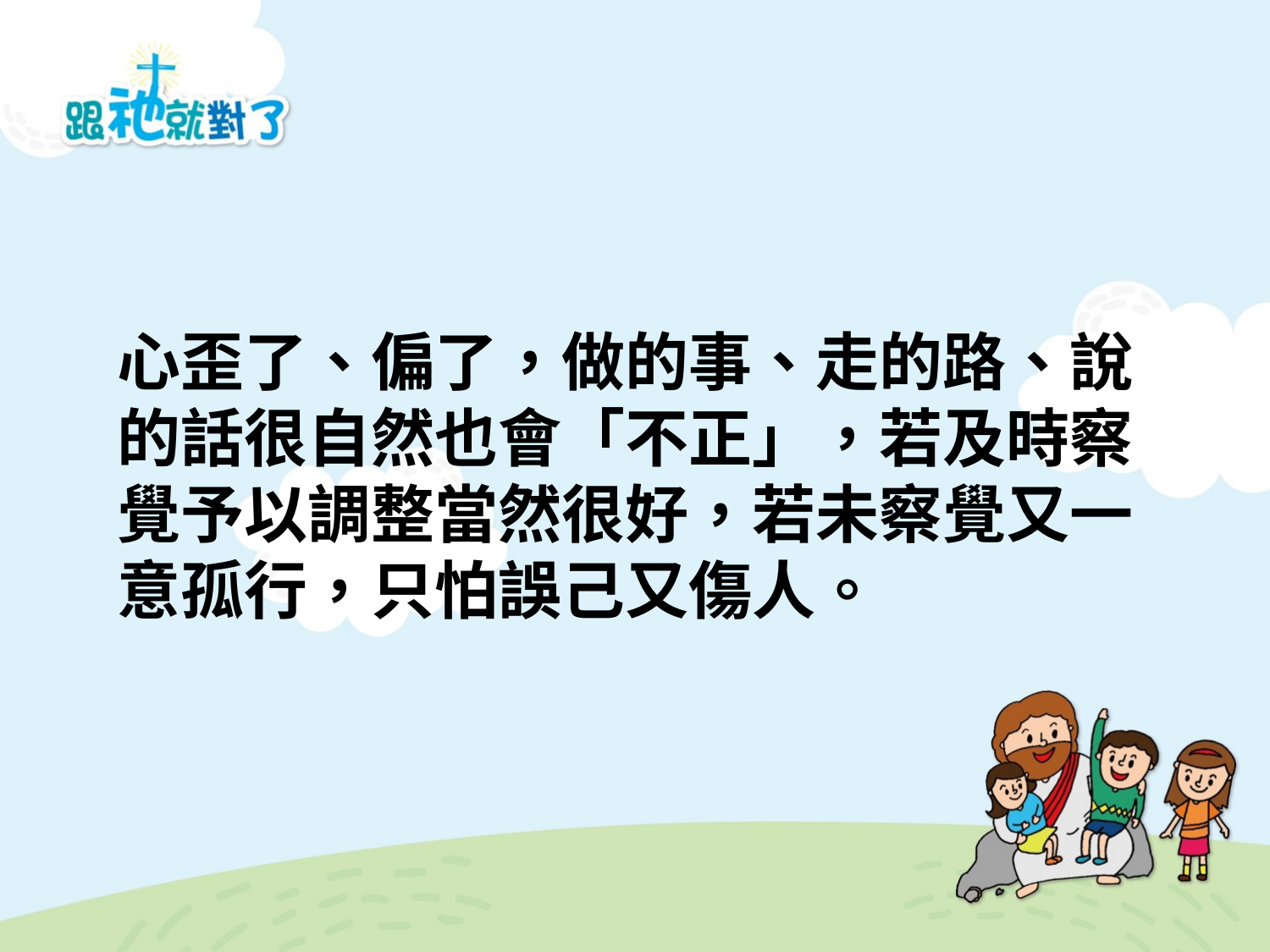

心歪了、偏了，做的事、走的路、說的話很自然也會「不正」，若及時察覺予以調整當然很好，若未察覺又一意孤行，只怕誤己又傷人。